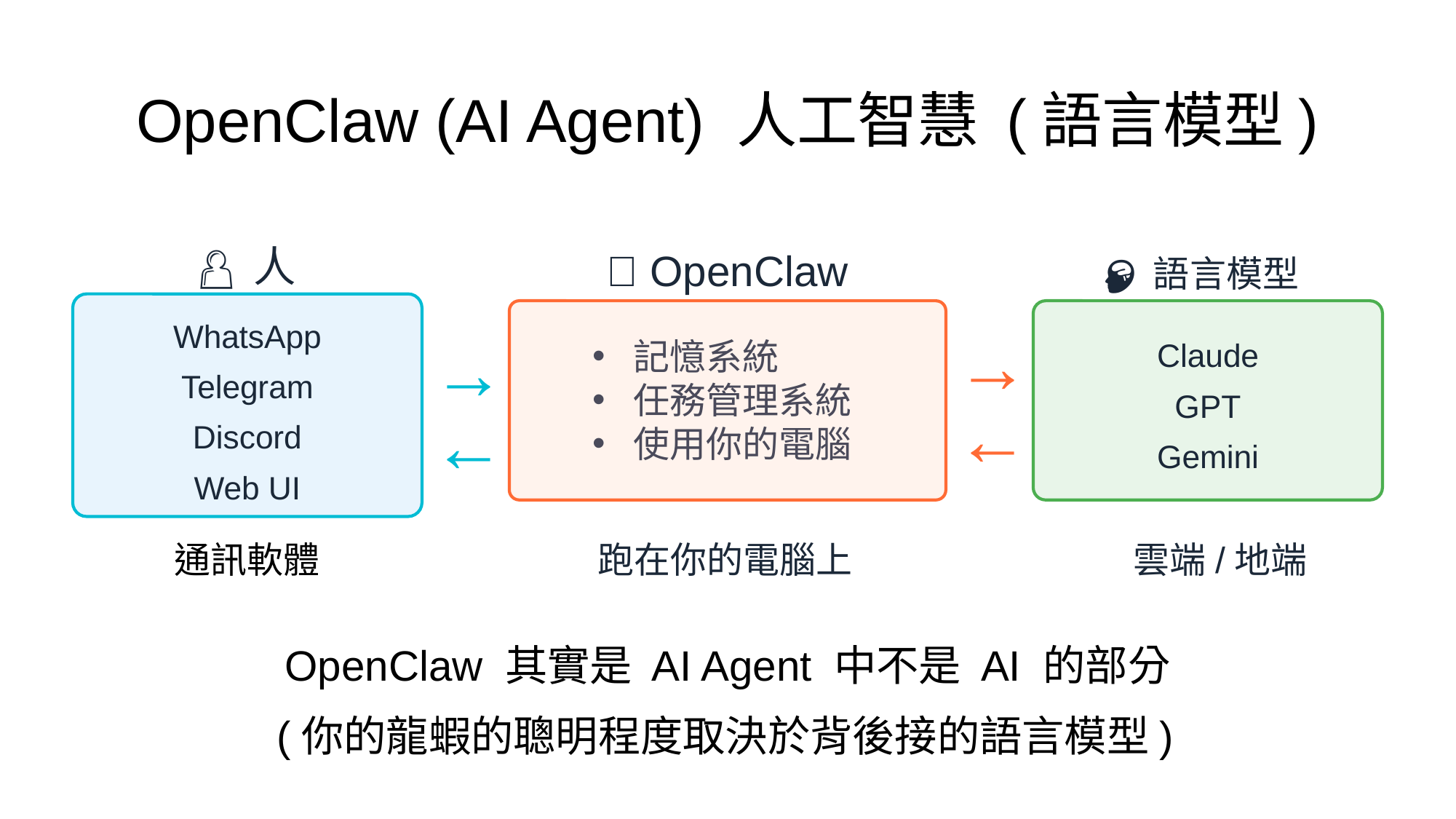

# OpenClaw (AI Agent) 人工智慧 (語言模型)
👤 人
🦞 OpenClaw
🧠 語言模型

WhatsApp
Telegram
Discord
Web UI

Claude
GPT
Gemini
→
記憶系統
任務管理系統
使用你的電腦
→
←
←
通訊軟體
跑在你的電腦上
雲端/地端
OpenClaw 其實是 AI Agent 中不是 AI 的部分
(你的龍蝦的聰明程度取決於背後接的語言模型)